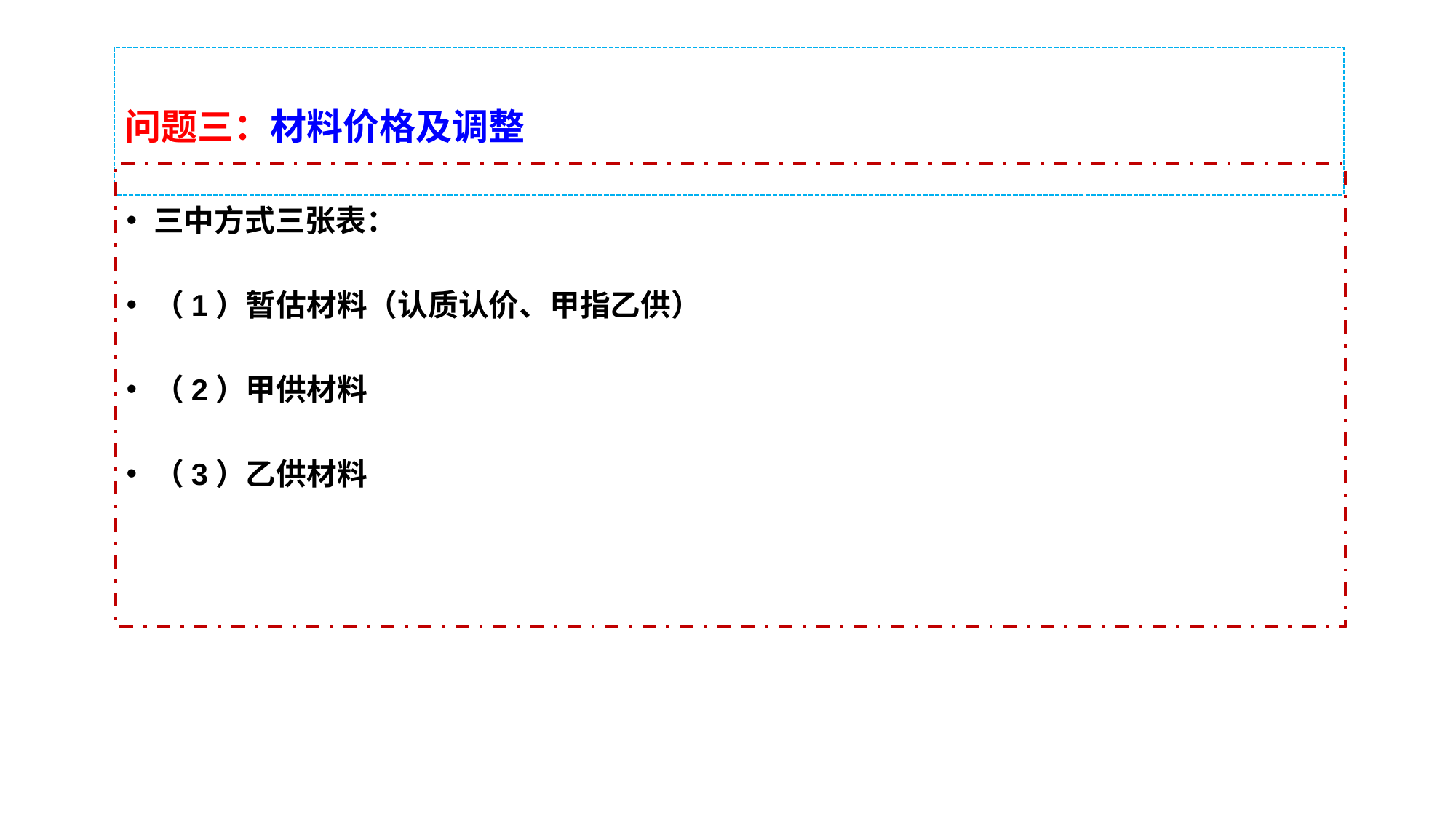

# 问题三：材料价格及调整
三中方式三张表：
（1）暂估材料（认质认价、甲指乙供）
（2）甲供材料
（3）乙供材料